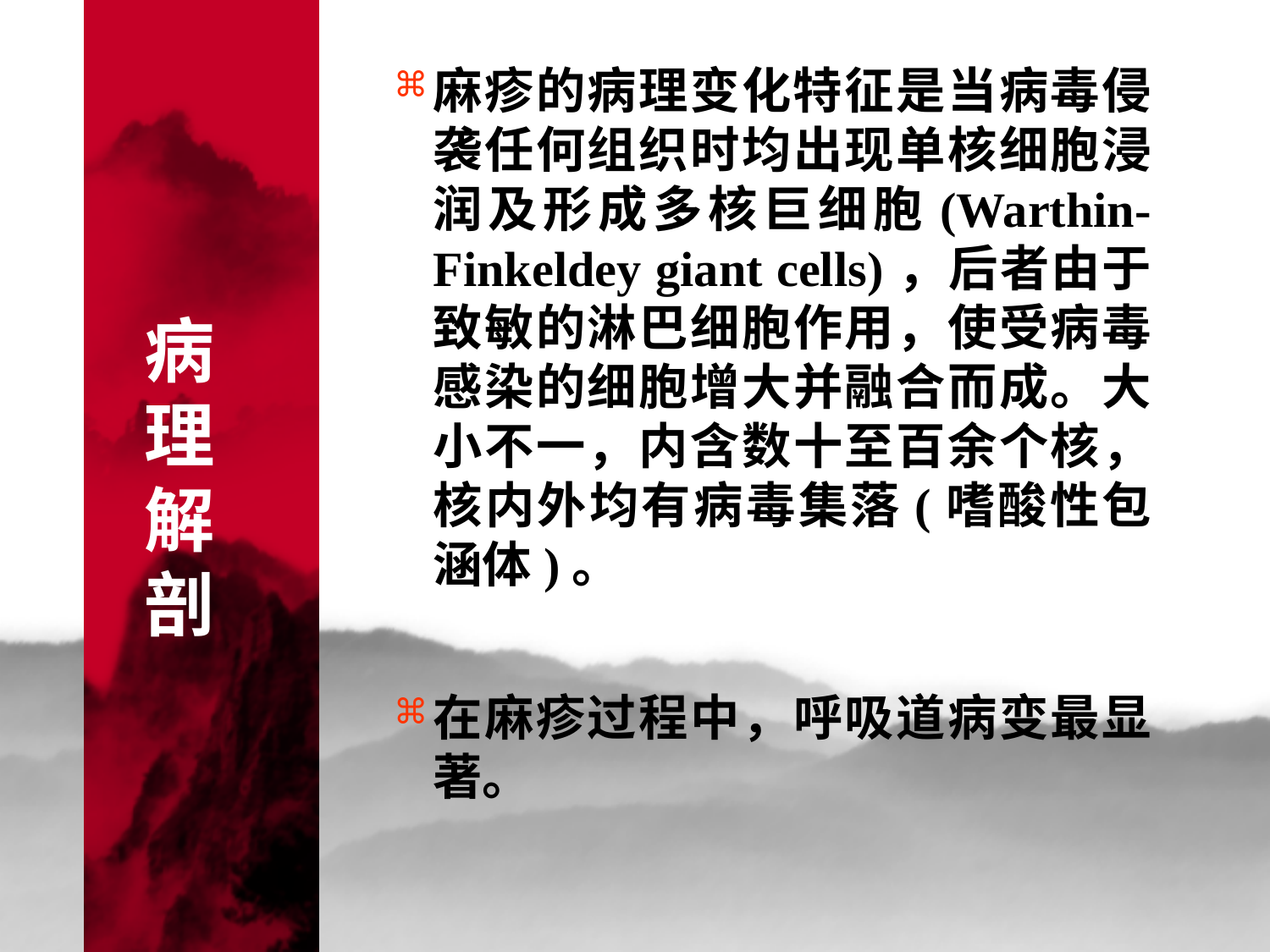

# 病 理 解 剖
麻疹的病理变化特征是当病毒侵袭任何组织时均出现单核细胞浸润及形成多核巨细胞(Warthin-Finkeldey giant cells)，后者由于致敏的淋巴细胞作用，使受病毒感染的细胞增大并融合而成。大小不一，内含数十至百余个核，核内外均有病毒集落(嗜酸性包涵体)。

在麻疹过程中，呼吸道病变最显著。